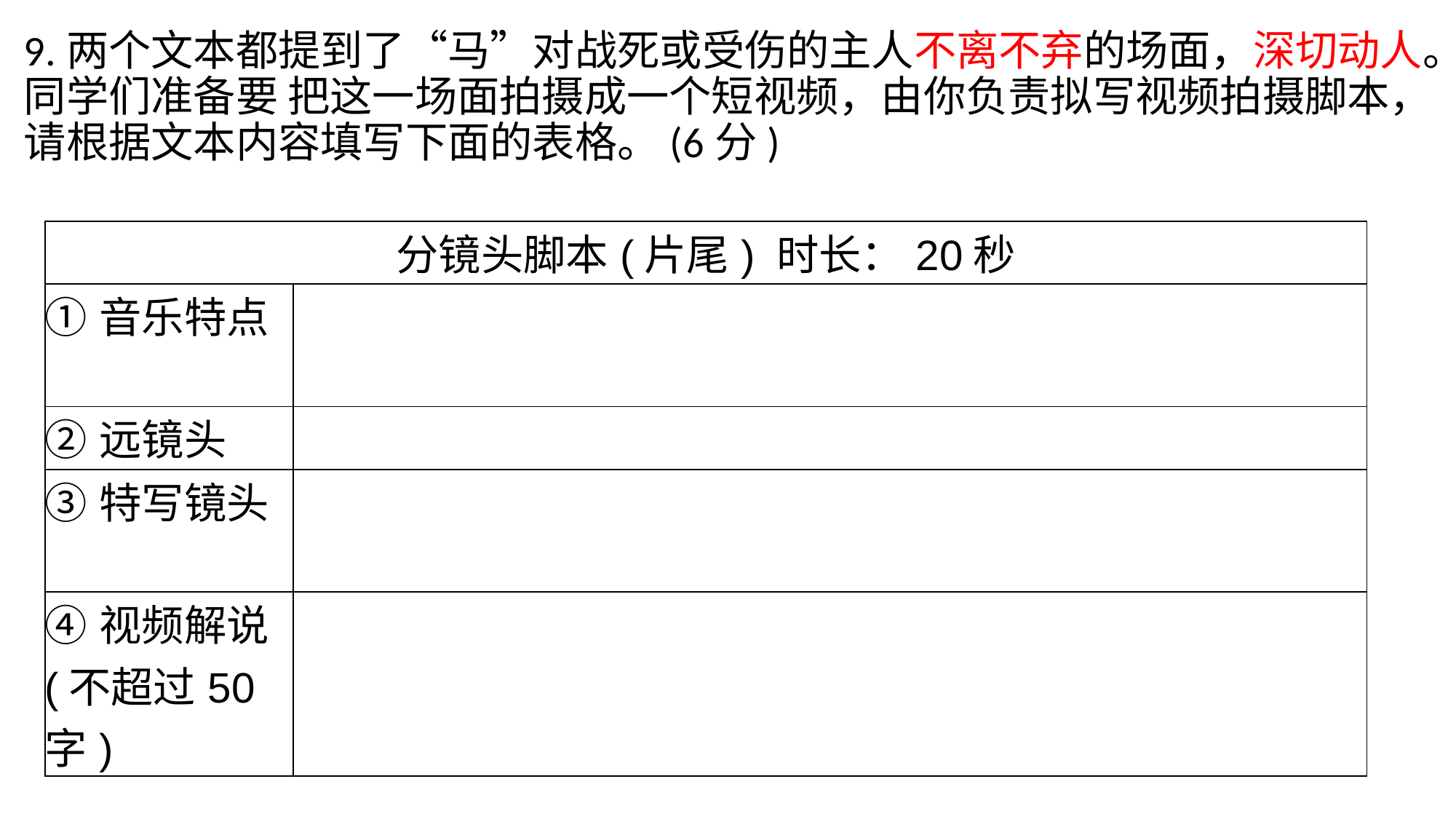

9.两个文本都提到了“马”对战死或受伤的主人不离不弃的场面，深切动人。同学们准备要 把这一场面拍摄成一个短视频，由你负责拟写视频拍摄脚本，请根据文本内容填写下面的表格。(6分)

| 分镜头脚本(片尾) 时长：20秒 |  |
| --- | --- |
| ①音乐特点 |  |
| ②远镜头 |  |
| ③特写镜头 |  |
| ④视频解说(不超过50字) |  |